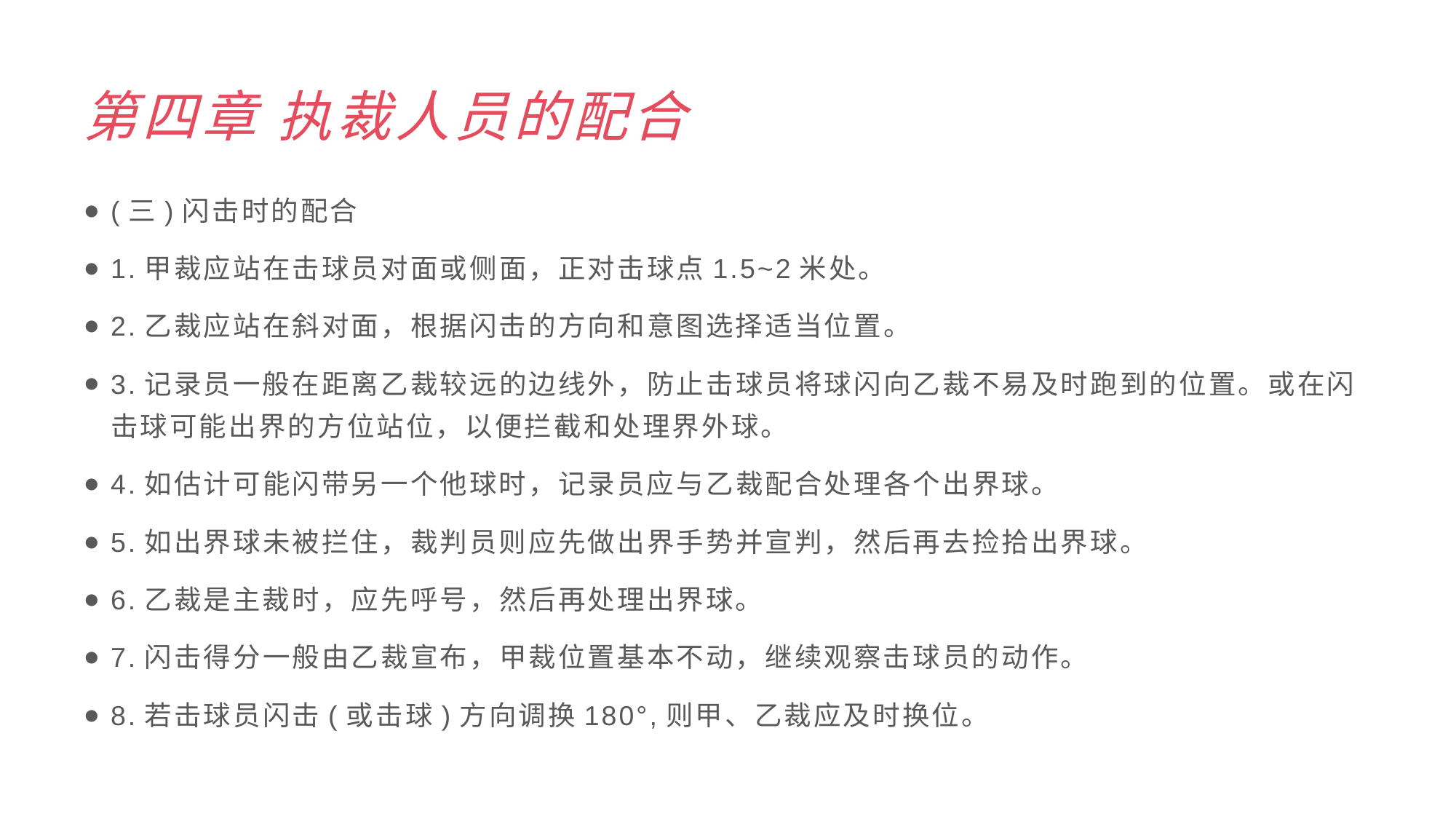

# 第四章 执裁人员的配合
(三)闪击时的配合
1.甲裁应站在击球员对面或侧面，正对击球点1.5~2米处。
2.乙裁应站在斜对面，根据闪击的方向和意图选择适当位置。
3.记录员一般在距离乙裁较远的边线外，防止击球员将球闪向乙裁不易及时跑到的位置。或在闪击球可能出界的方位站位，以便拦截和处理界外球。
4.如估计可能闪带另一个他球时，记录员应与乙裁配合处理各个出界球。
5.如出界球未被拦住，裁判员则应先做出界手势并宣判，然后再去捡拾出界球。
6.乙裁是主裁时，应先呼号，然后再处理出界球。
7.闪击得分一般由乙裁宣布，甲裁位置基本不动，继续观察击球员的动作。
8.若击球员闪击(或击球)方向调换180°,则甲、乙裁应及时换位。